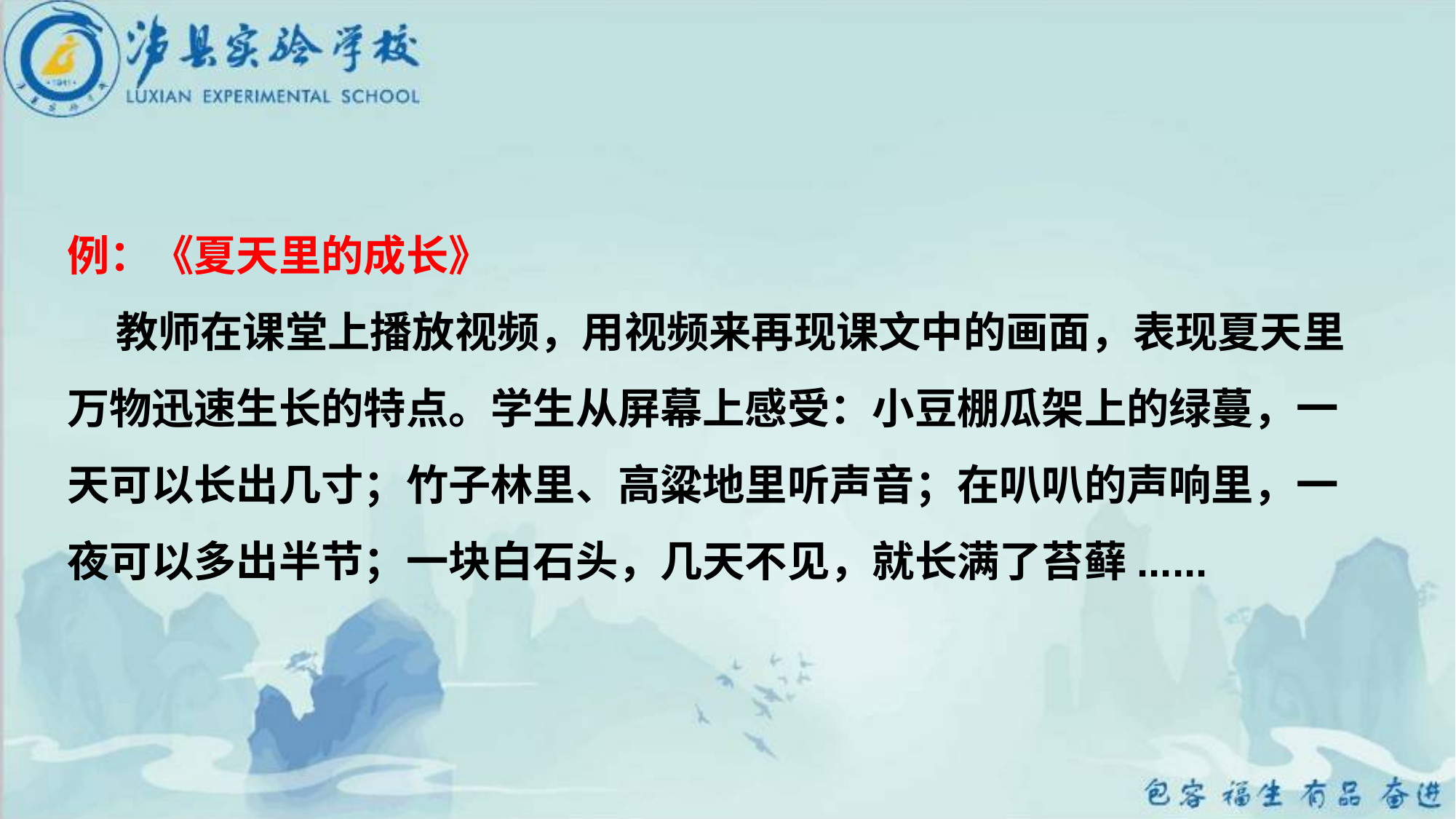

例：《夏天里的成长》
    教师在课堂上播放视频，用视频来再现课文中的画面，表现夏天里万物迅速生长的特点。学生从屏幕上感受：小豆棚瓜架上的绿蔓，一天可以长出几寸；竹子林里、高粱地里听声音；在叭叭的声响里，一夜可以多出半节；一块白石头，几天不见，就长满了苔藓......